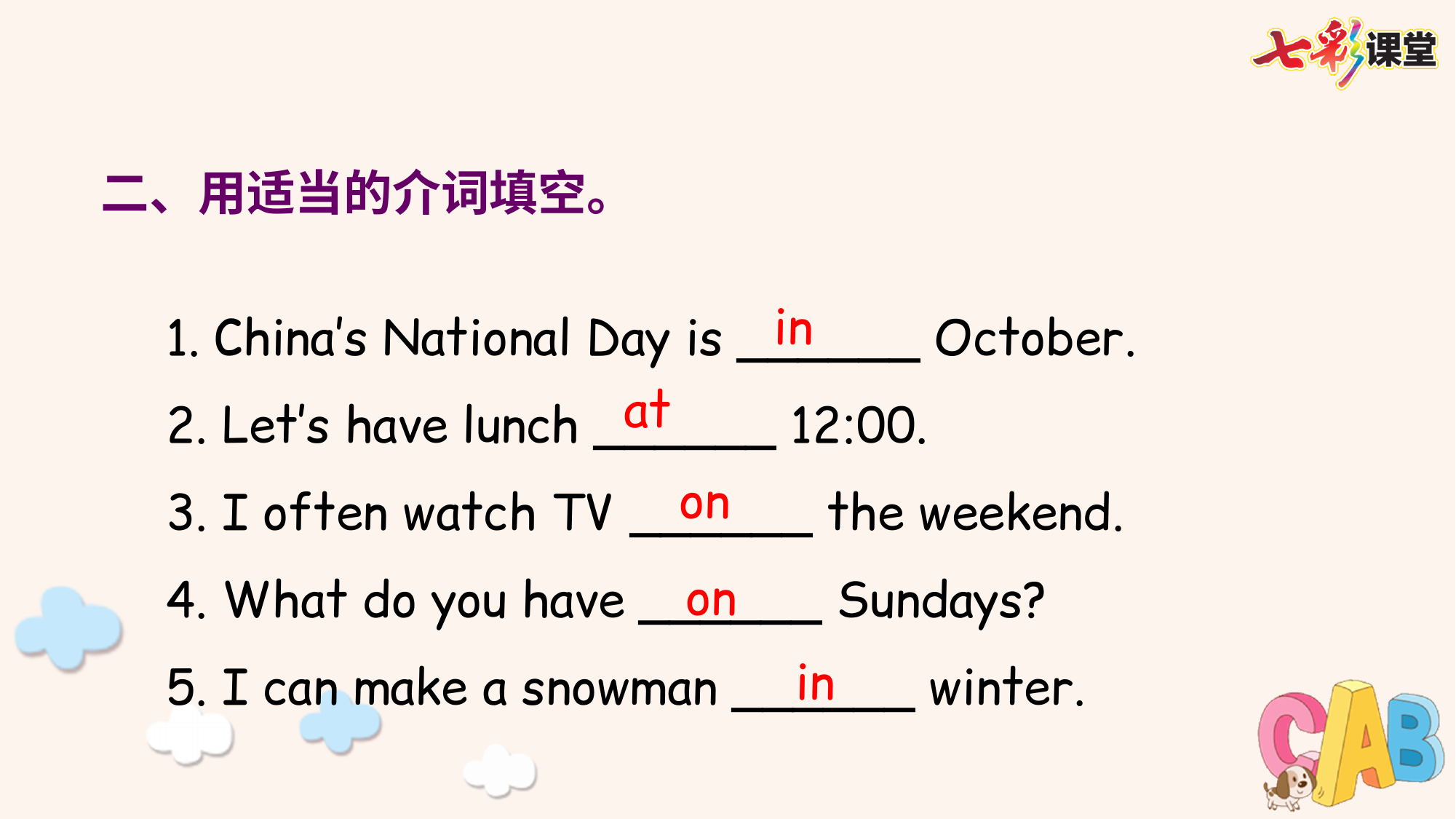

二、用适当的介词填空。
1. China’s National Day is ______ October.
2. Let’s have lunch ______ 12:00.
3. I often watch TV ______ the weekend.
4. What do you have ______ Sundays?
5. I can make a snowman ______ winter.
in
at
on
on
in